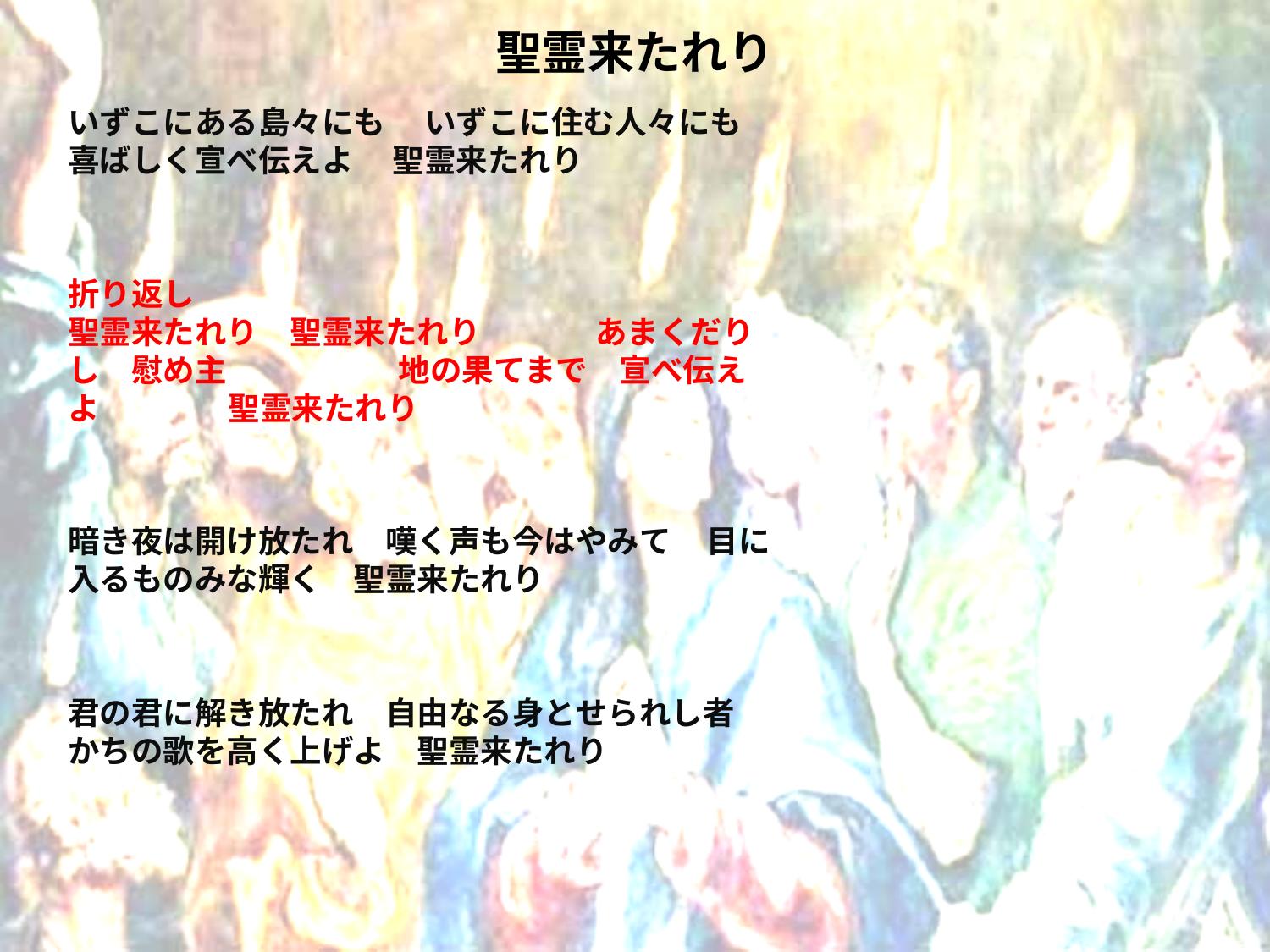

# 聖霊来たれり
いずこにある島々にも　 いずこに住む人々にも喜ばしく宣べ伝えよ　 聖霊来たれり

折り返し                                                                               聖霊来たれり　聖霊来たれり                あまくだりし　慰め主                        地の果てまで　宣べ伝えよ                  聖霊来たれり

暗き夜は開け放たれ　嘆く声も今はやみて     目に入るものみな輝く　聖霊来たれり

君の君に解き放たれ　自由なる身とせられし者 かちの歌を高く上げよ　聖霊来たれり